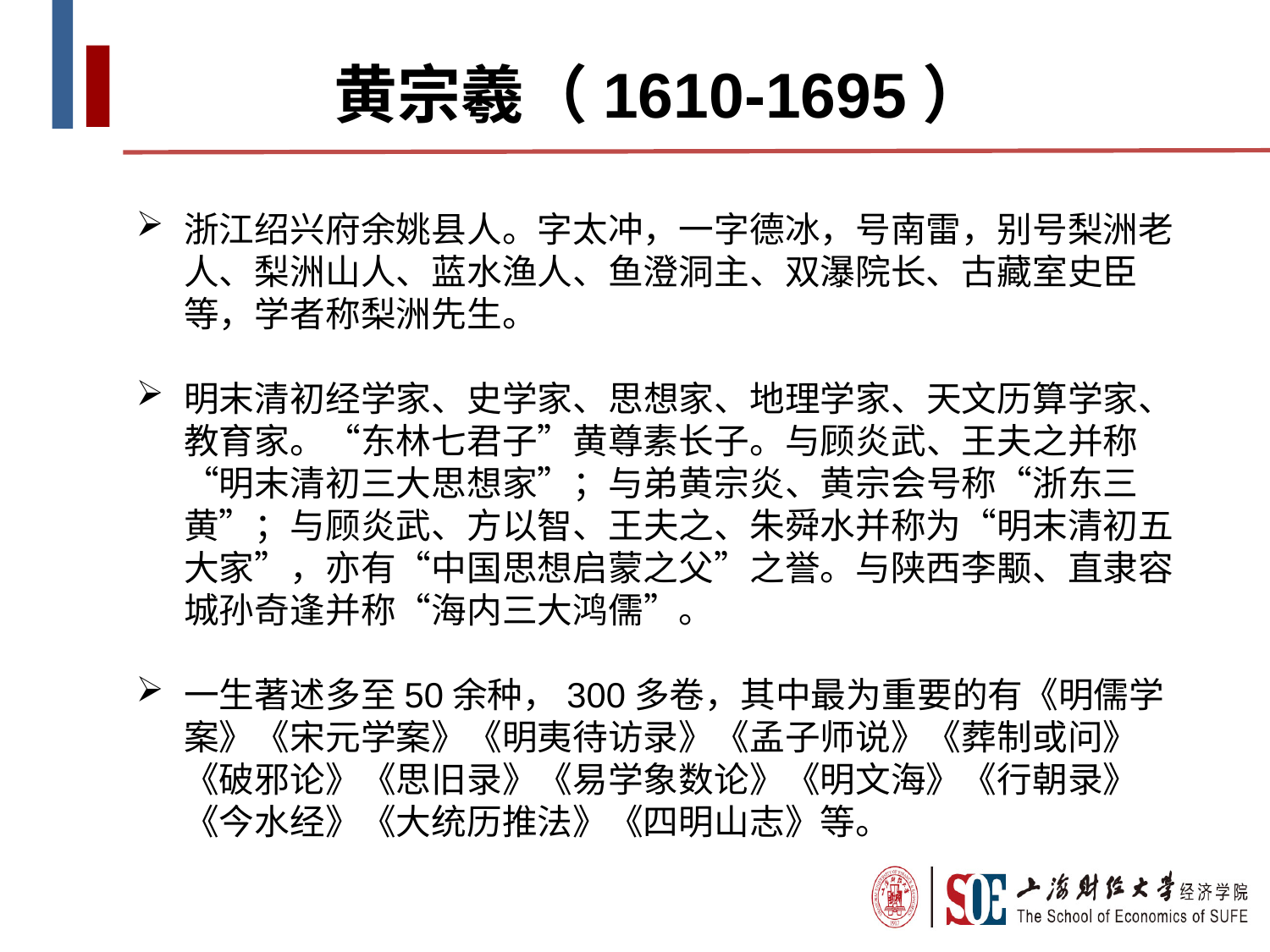

黄宗羲（1610-1695）

浙江绍兴府余姚县人。字太冲，一字德冰，号南雷，别号梨洲老人、梨洲山人、蓝水渔人、鱼澄洞主、双瀑院长、古藏室史臣等，学者称梨洲先生。

明末清初经学家、史学家、思想家、地理学家、天文历算学家、教育家。“东林七君子”黄尊素长子。与顾炎武、王夫之并称“明末清初三大思想家”；与弟黄宗炎、黄宗会号称“浙东三黄”；与顾炎武、方以智、王夫之、朱舜水并称为“明末清初五大家”，亦有“中国思想启蒙之父”之誉。与陕西李颙、直隶容城孙奇逢并称“海内三大鸿儒”。

一生著述多至50余种，300多卷，其中最为重要的有《明儒学案》《宋元学案》《明夷待访录》《孟子师说》《葬制或问》《破邪论》《思旧录》《易学象数论》《明文海》《行朝录》《今水经》《大统历推法》《四明山志》等。